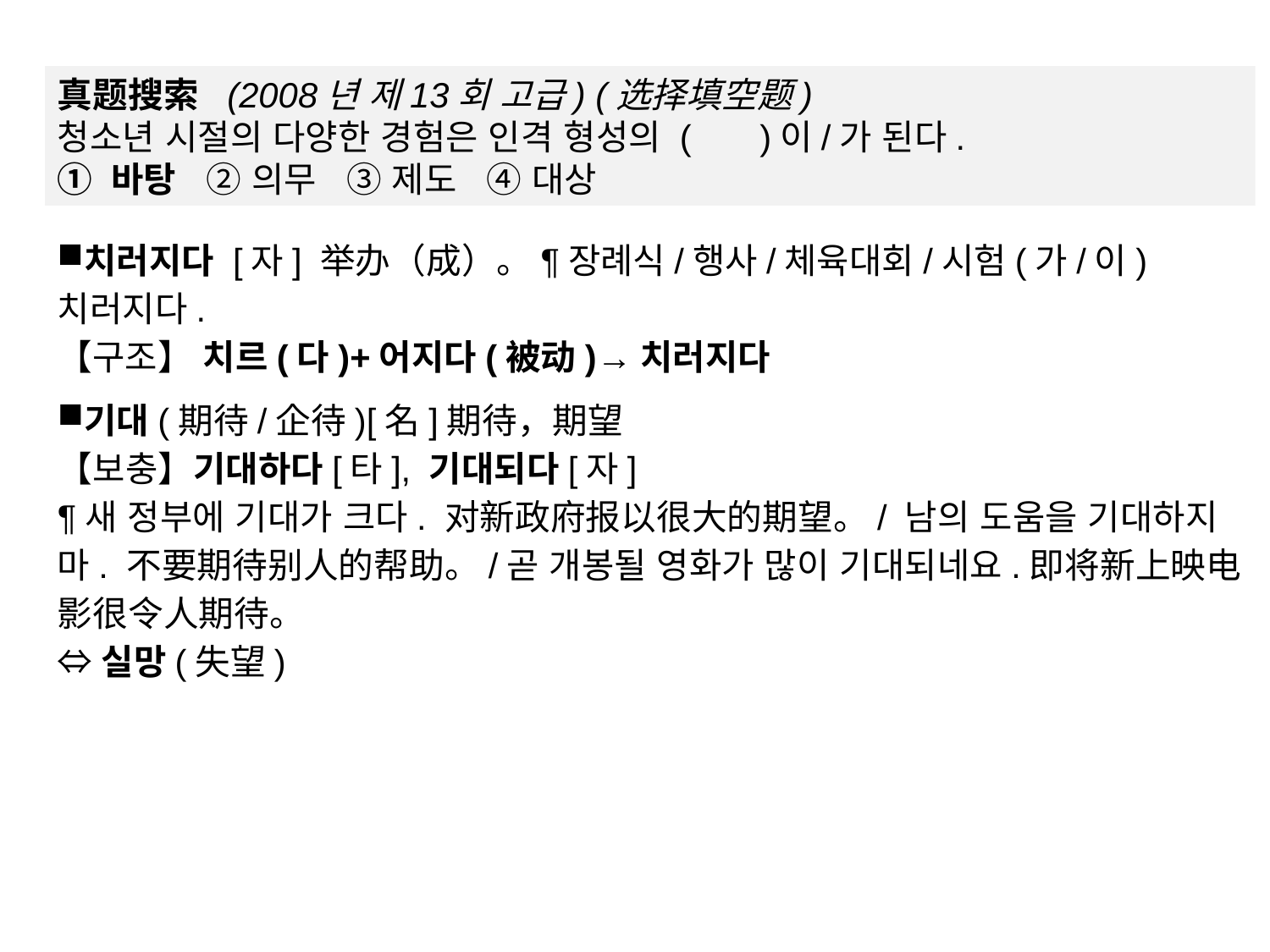

真题搜索  (2008년 제13회 고급) (选择填空题)
청소년 시절의 다양한 경험은 인격 형성의 (       )이/가 된다.
① 바탕   ② 의무   ③ 제도   ④ 대상
치러지다 [자] 举办（成）。¶장례식/행사/체육대회/시험(가/이) 치러지다.
【구조】 치르(다)+어지다(被动)→치러지다
기대(期待/企待)[名]期待，期望
【보충】기대하다[타], 기대되다[자]
¶새 정부에 기대가 크다. 对新政府报以很大的期望。/ 남의 도움을 기대하지 마. 不要期待别人的帮助。/곧 개봉될 영화가 많이 기대되네요.即将新上映电影很令人期待。
⇔실망(失望)